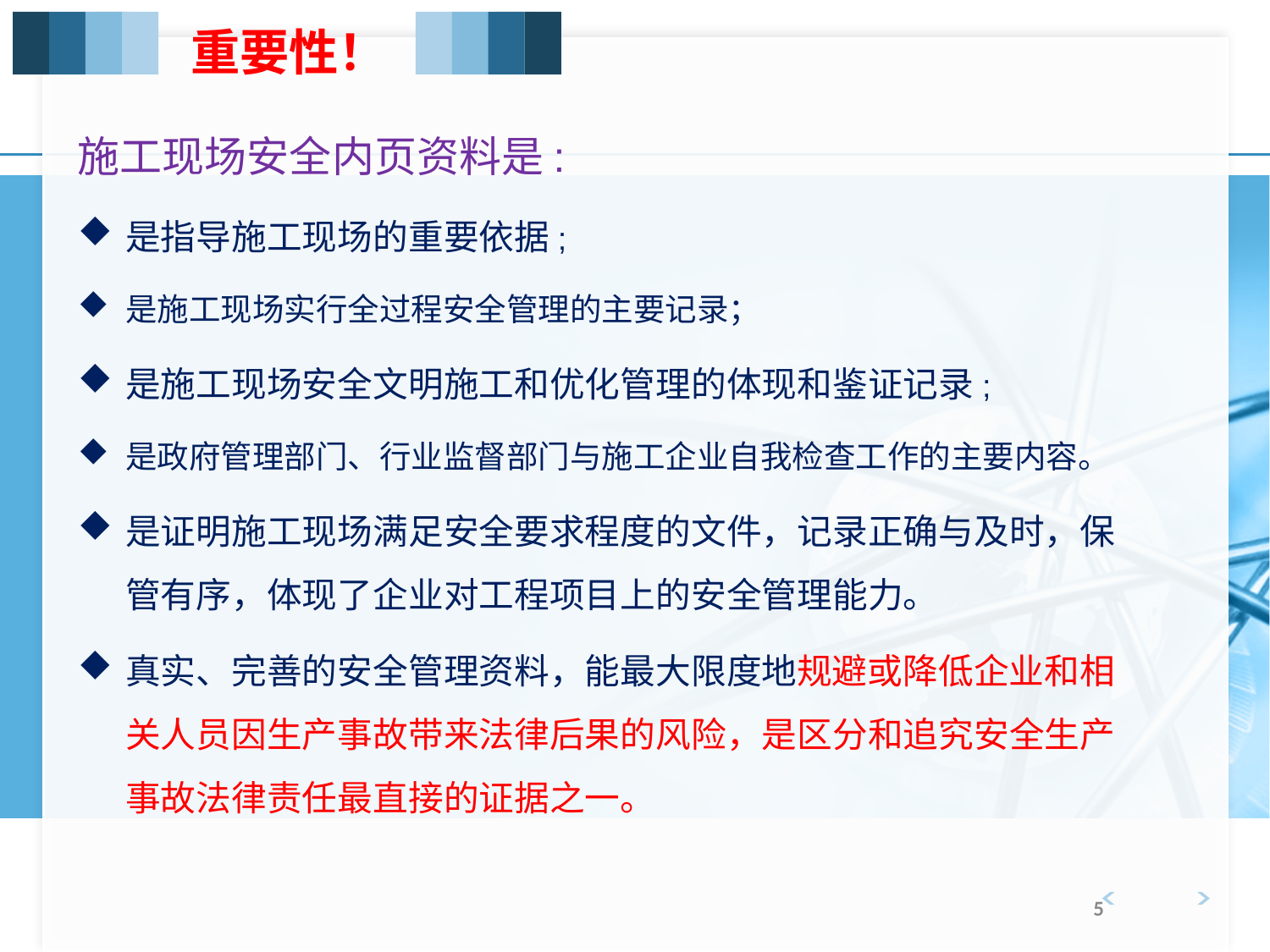

重要性！
施工现场安全内页资料是:
是指导施工现场的重要依据;
是施工现场实行全过程安全管理的主要记录；
是施工现场安全文明施工和优化管理的体现和鉴证记录;
是政府管理部门、行业监督部门与施工企业自我检查工作的主要内容。
是证明施工现场满足安全要求程度的文件，记录正确与及时，保管有序，体现了企业对工程项目上的安全管理能力。
真实、完善的安全管理资料，能最大限度地规避或降低企业和相关人员因生产事故带来法律后果的风险，是区分和追究安全生产事故法律责任最直接的证据之一。

5